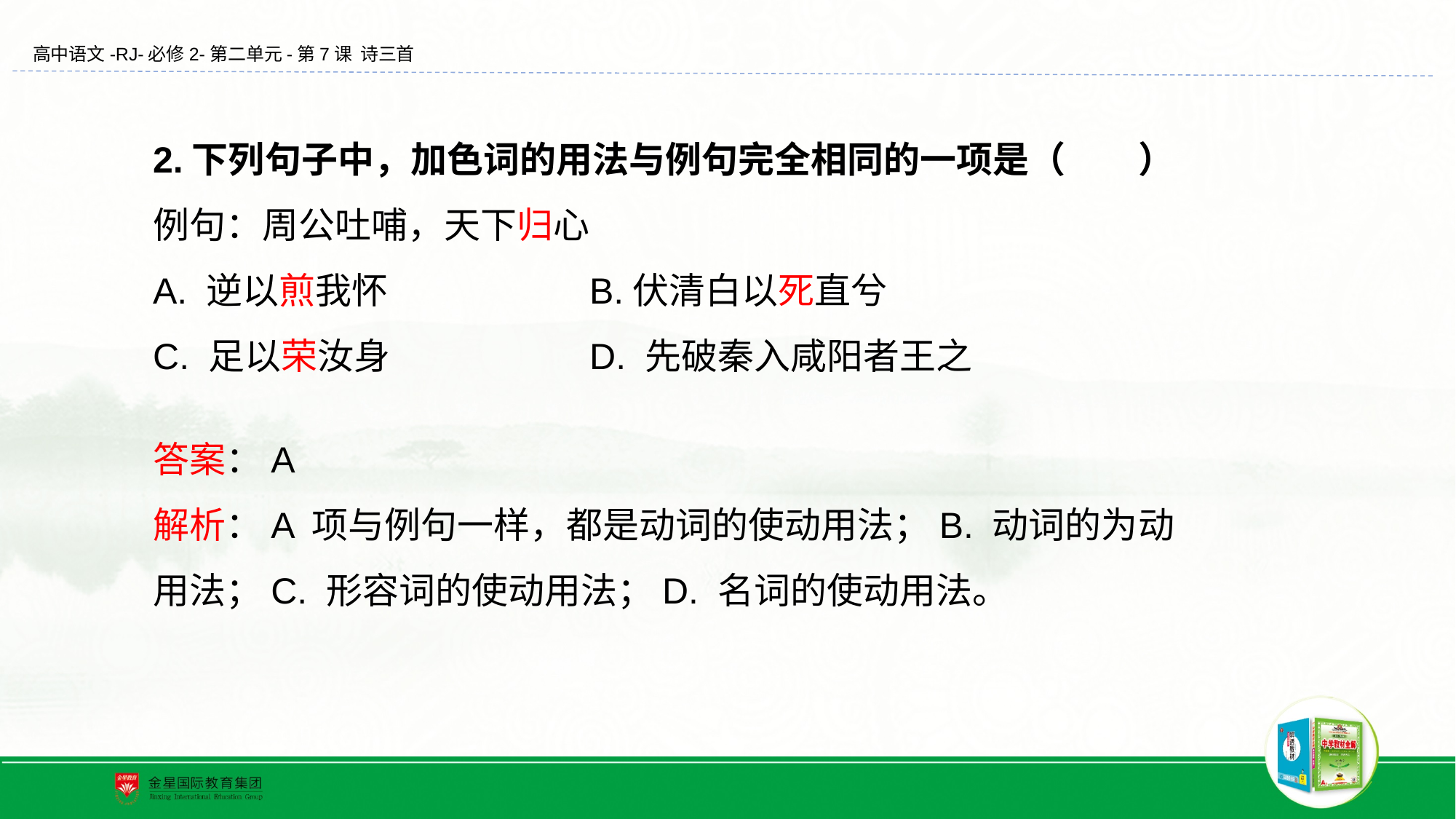

2.下列句子中，加色词的用法与例句完全相同的一项是（　　）
例句：周公吐哺，天下归心
A. 逆以煎我怀		B.伏清白以死直兮
C. 足以荣汝身 		D. 先破秦入咸阳者王之
答案：A
解析：A 项与例句一样，都是动词的使动用法；B. 动词的为动用法；C. 形容词的使动用法；D. 名词的使动用法。